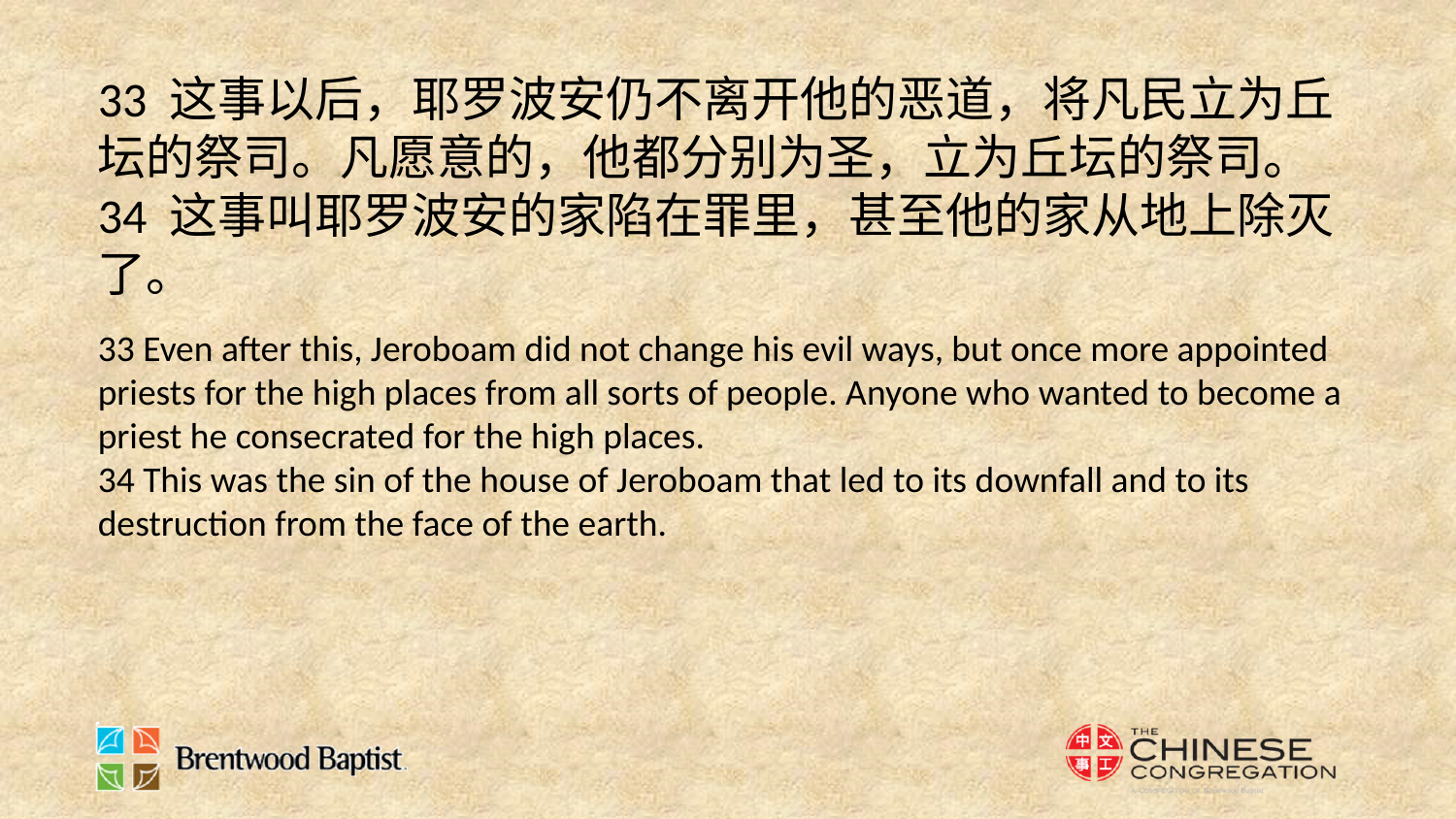

33 这事以后，耶罗波安仍不离开他的恶道，将凡民立为丘坛的祭司。凡愿意的，他都分别为圣，立为丘坛的祭司。
34 这事叫耶罗波安的家陷在罪里，甚至他的家从地上除灭了。

33 Even after this, Jeroboam did not change his evil ways, but once more appointed priests for the high places from all sorts of people. Anyone who wanted to become a priest he consecrated for the high places.
34 This was the sin of the house of Jeroboam that led to its downfall and to its destruction from the face of the earth.